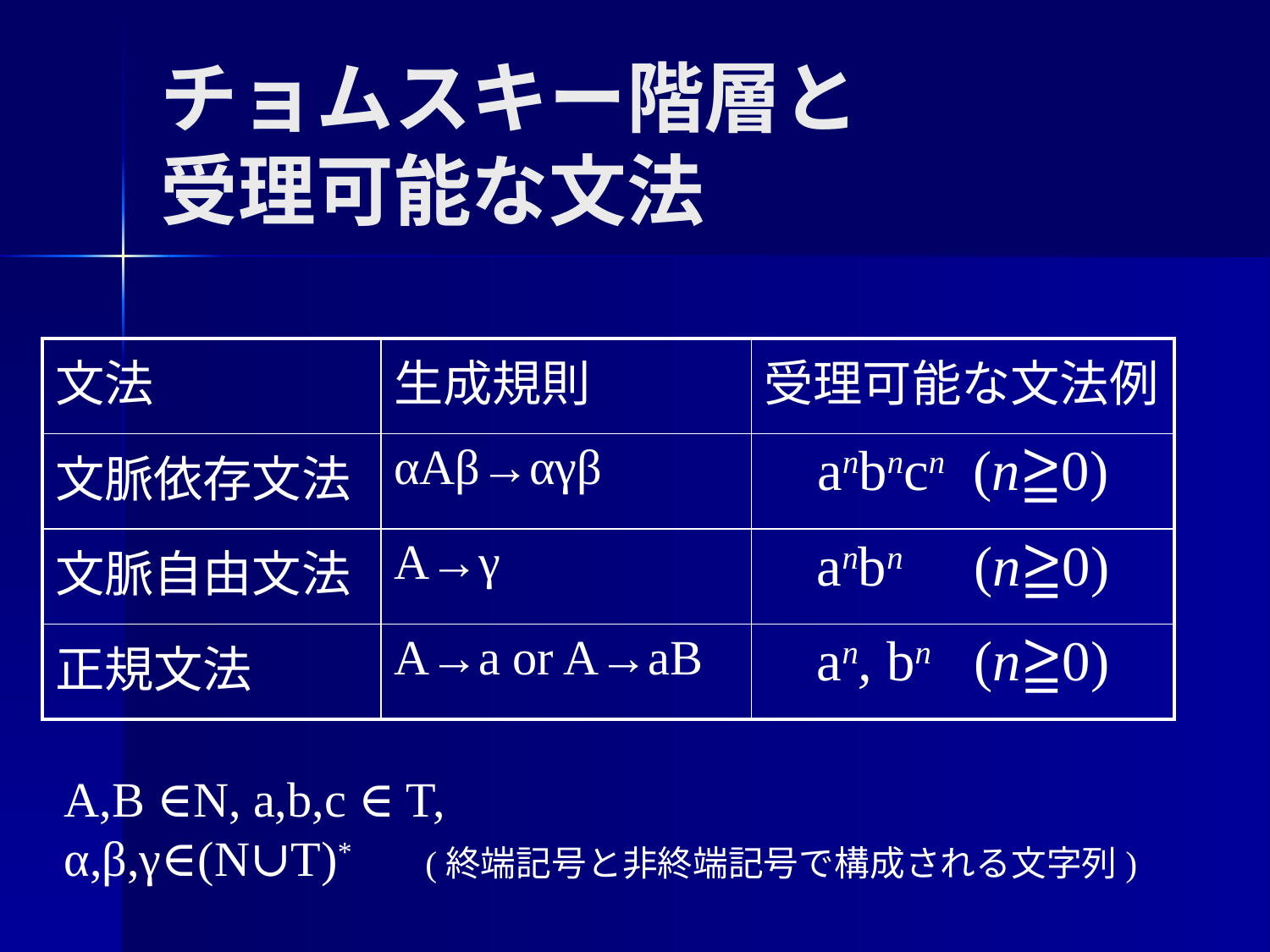

# チョムスキー階層と 受理可能な文法
| 文法 | 生成規則 | 受理可能な文法例 |
| --- | --- | --- |
| 文脈依存文法 | αAβ→αγβ | anbncn (n≧0) |
| 文脈自由文法 | A→γ | anbn (n≧0) |
| 正規文法 | A→a or A→aB | an, bn (n≧0) |
A,B ∈N, a,b,c ∈ T,
α,β,γ∈(N∪T)*　(終端記号と非終端記号で構成される文字列)